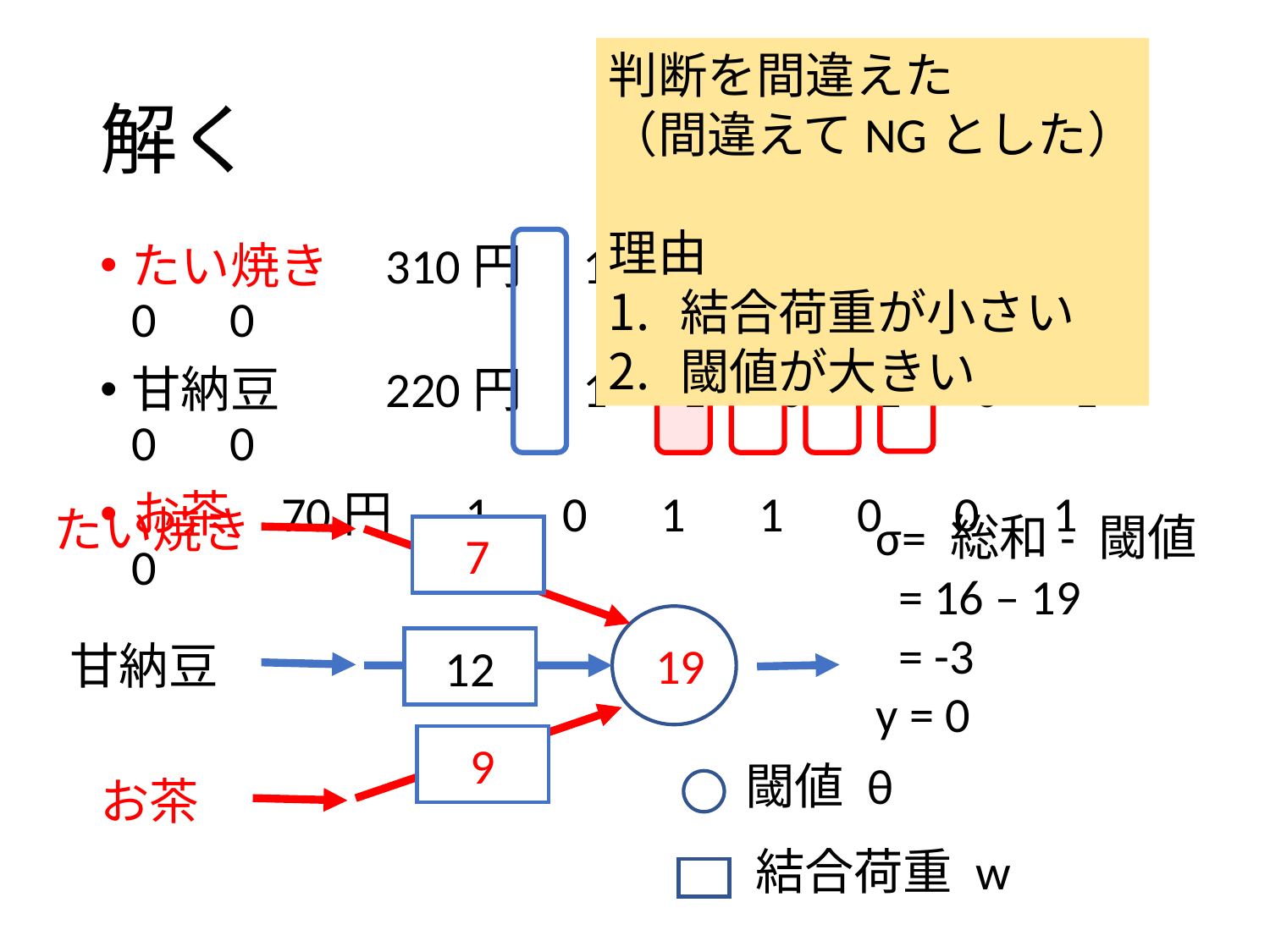

判断を間違えた
（間違えてNGとした）

理由
結合荷重が小さい
閾値が大きい
# 解く

たい焼き	310円　1　1　1　0　1　0　0　0
甘納豆	220円　1　1　0　1　0　1　0　0
お茶	 70円　 1　0　1　1　0　0　1　0

たい焼き
σ= 総和- 閾値
  = 16 – 19
  = -3
y = 0
7

甘納豆
12
19
9
閾値 θ
お茶

結合荷重 w